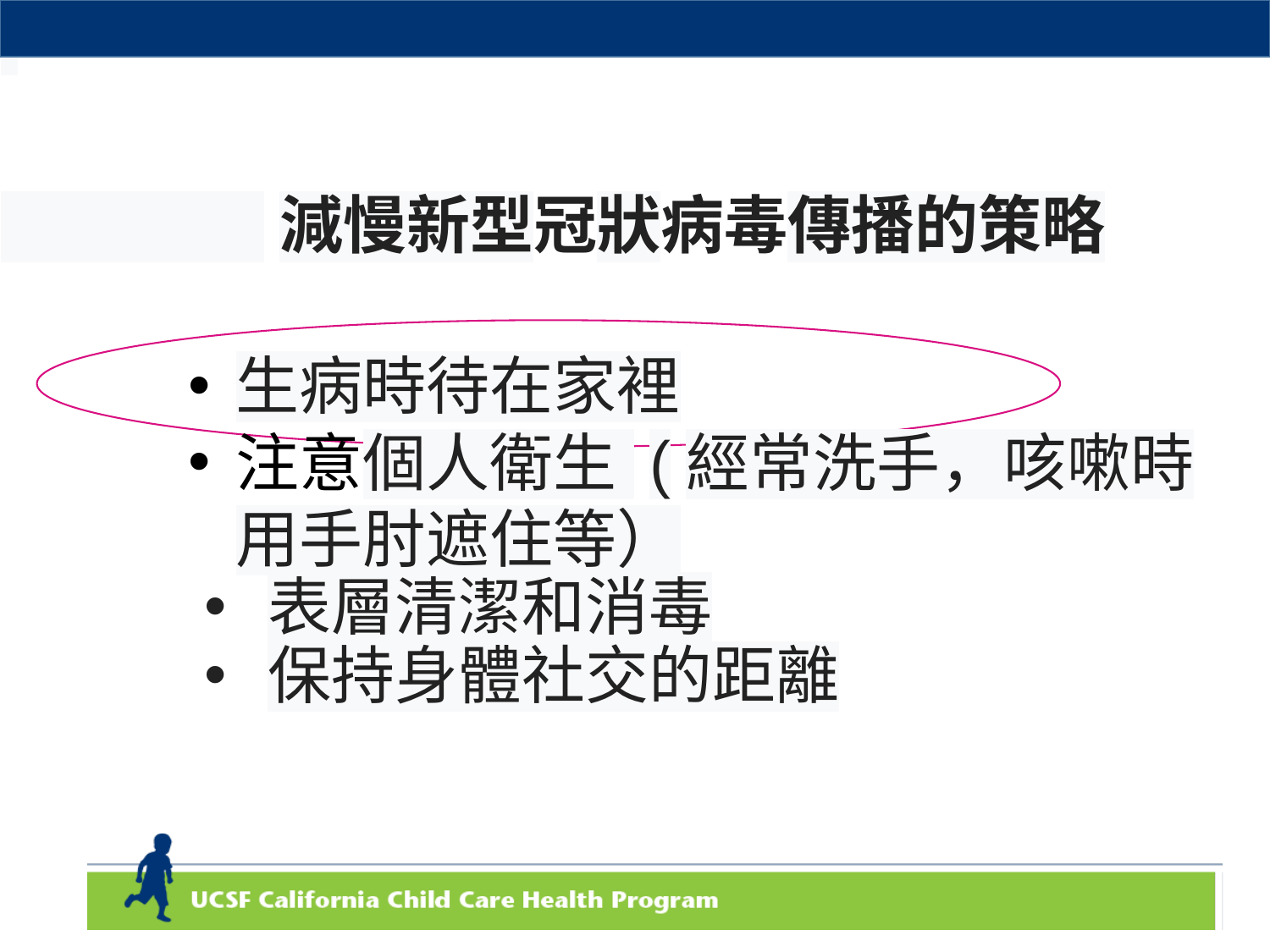

# 減慢新型冠狀病毒傳播的策略

生病時待在家裡
注意個人衛生 (經常洗手，咳嗽時
用手肘遮住等）
表層清潔和消毒
保持身體社交的距離